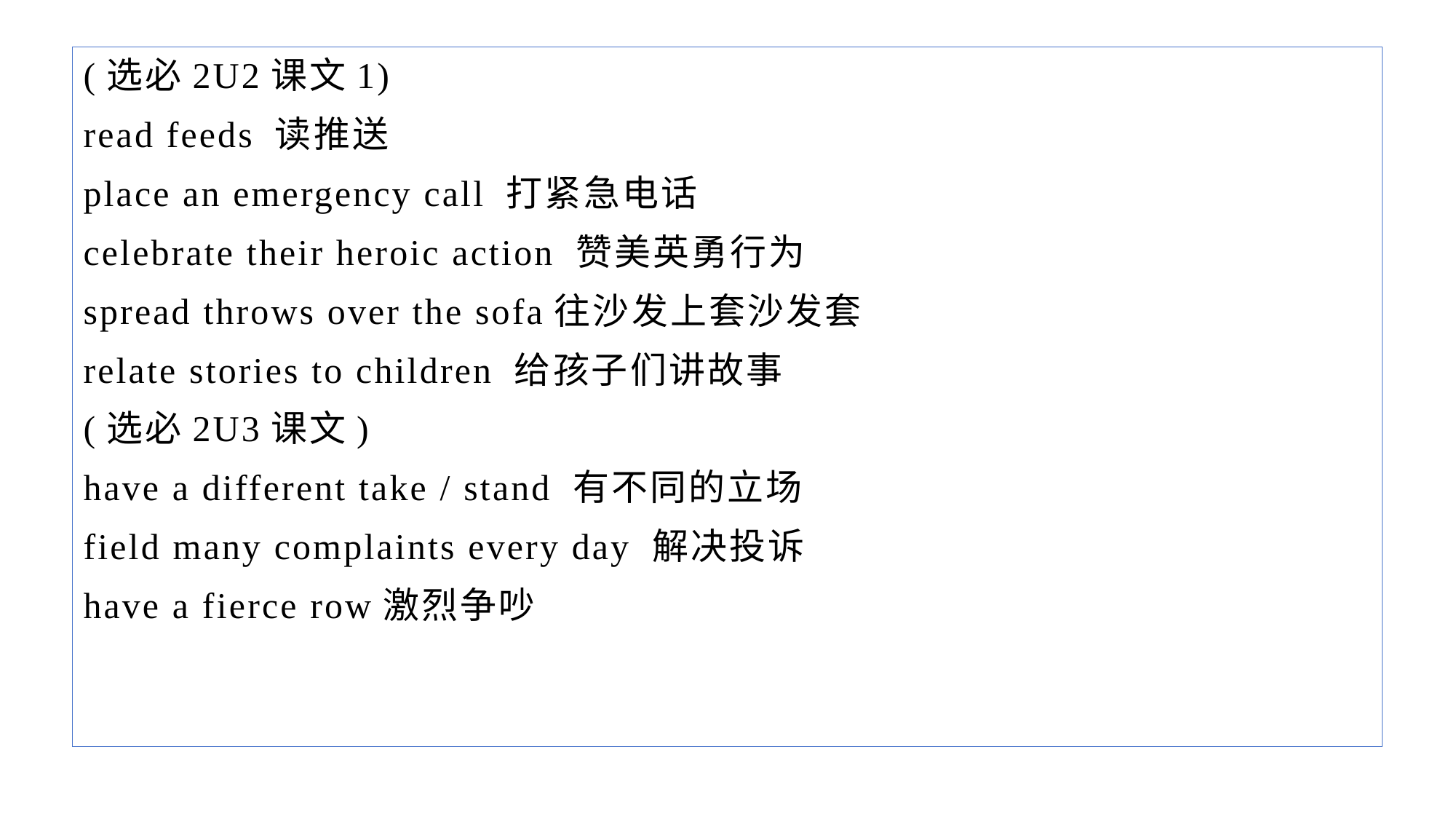

(选必2U2课文1)
read feeds 读推送
place an emergency call 打紧急电话
celebrate their heroic action 赞美英勇行为
spread throws over the sofa往沙发上套沙发套
relate stories to children 给孩子们讲故事
(选必2U3课文)
have a different take / stand 有不同的立场
field many complaints every day 解决投诉
have a fierce row激烈争吵